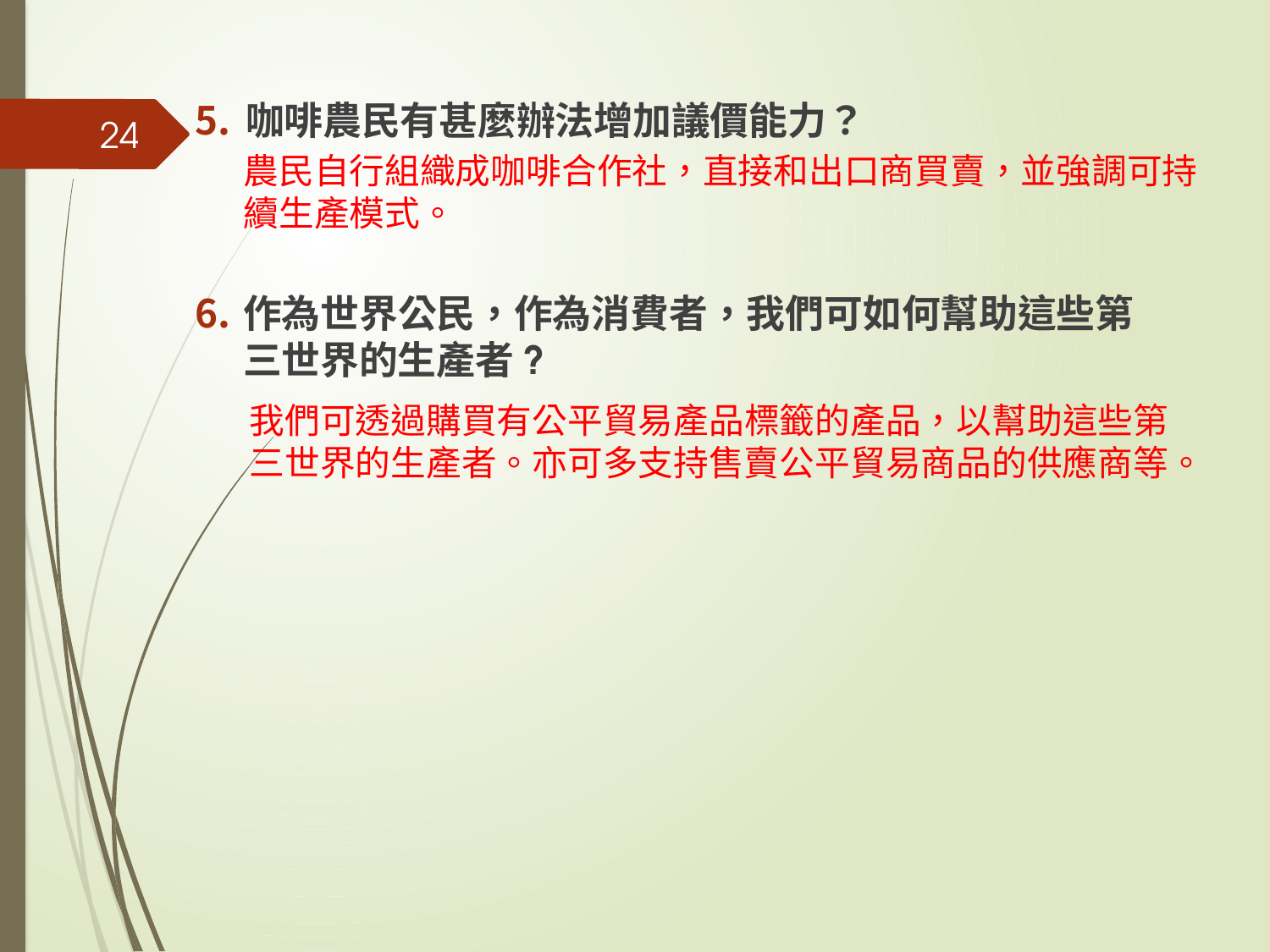

咖啡農民有甚麼辦法增加議價能力？

作為世界公民，作為消費者，我們可如何幫助這些第三世界的生產者?

24
農民自行組織成咖啡合作社，直接和出口商買賣，並強調可持續生產模式。
我們可透過購買有公平貿易產品標籤的產品，以幫助這些第三世界的生產者。亦可多支持售賣公平貿易商品的供應商等。